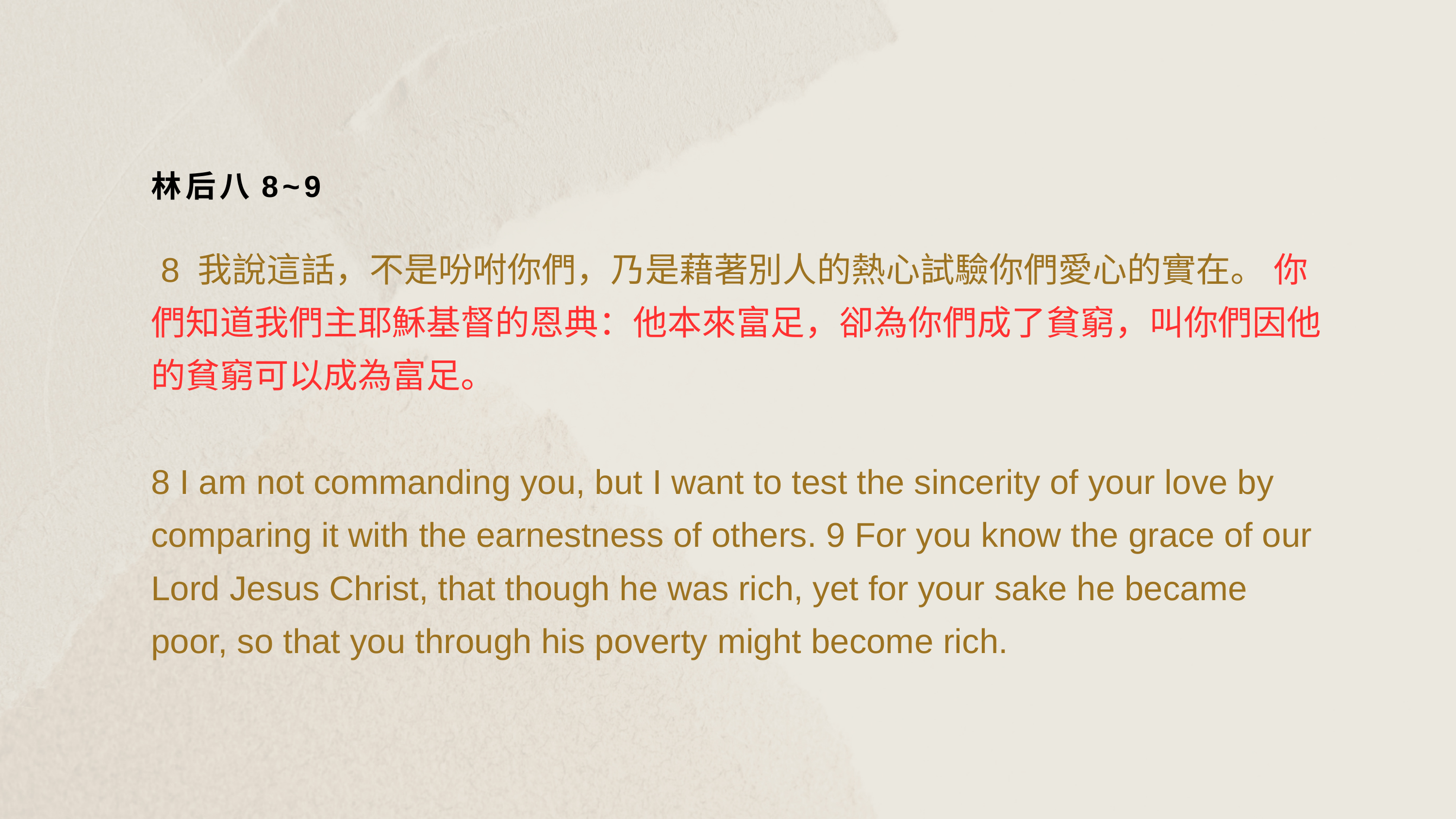

林后八8~9
 8 我說這話，不是吩咐你們，乃是藉著別人的熱心試驗你們愛心的實在。 你們知道我們主耶穌基督的恩典：他本來富足，卻為你們成了貧窮，叫你們因他的貧窮可以成為富足。

8 I am not commanding you, but I want to test the sincerity of your love by comparing it with the earnestness of others. 9 For you know the grace of our Lord Jesus Christ, that though he was rich, yet for your sake he became poor, so that you through his poverty might become rich.